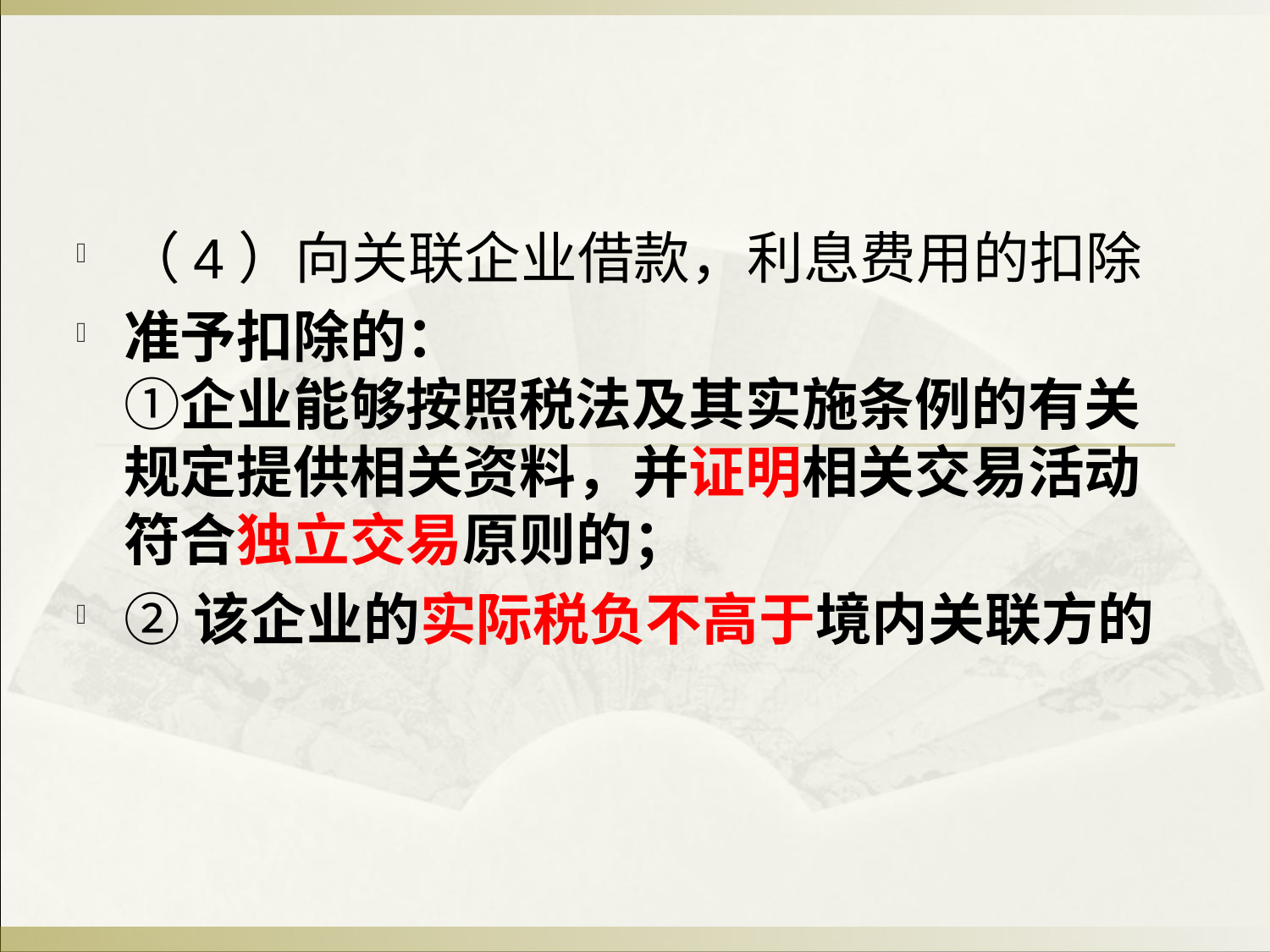

（4）向关联企业借款，利息费用的扣除
准予扣除的：
①企业能够按照税法及其实施条例的有关规定提供相关资料，并证明相关交易活动符合独立交易原则的；
②该企业的实际税负不高于境内关联方的